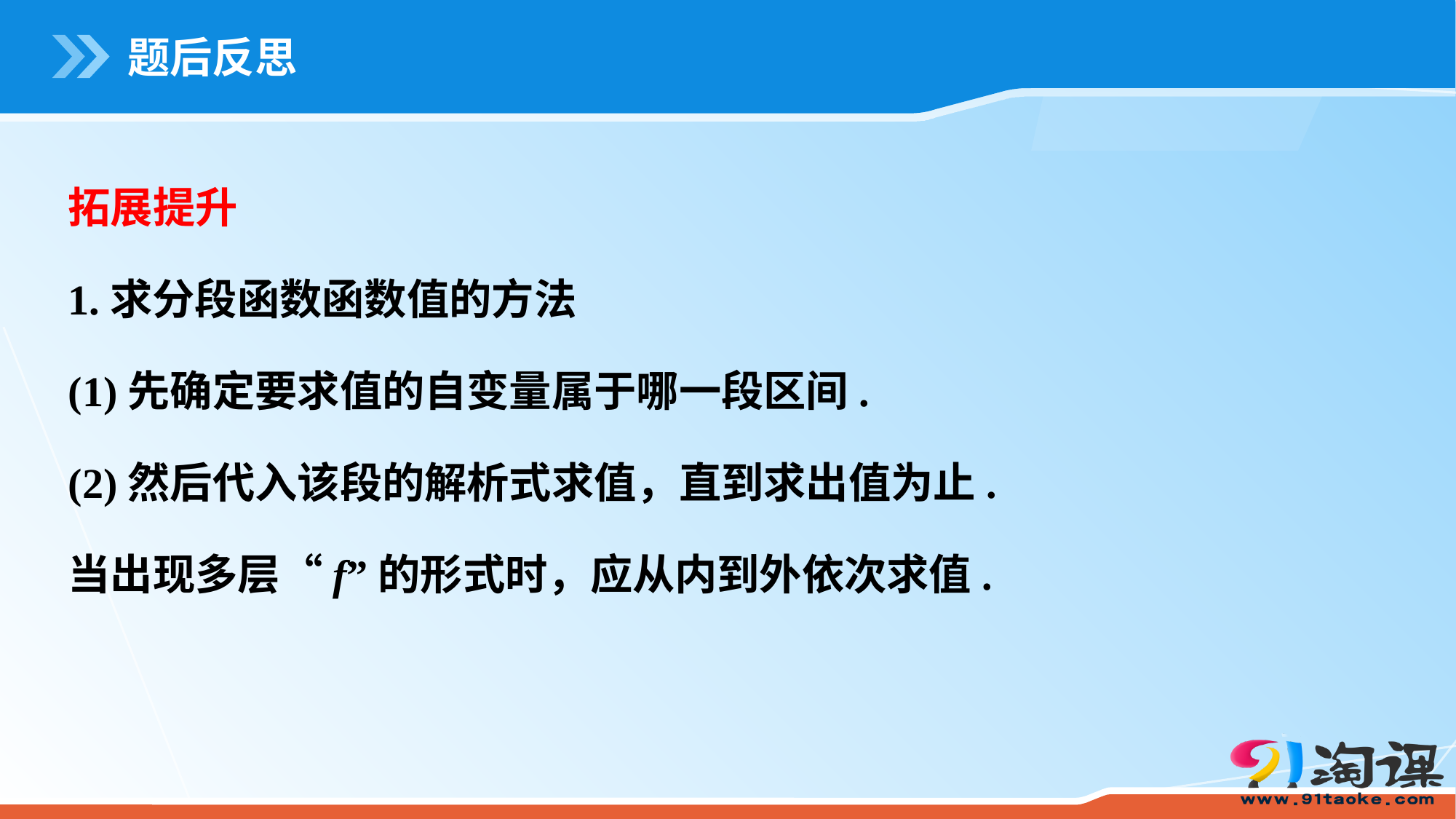

# 题后反思
拓展提升
1.求分段函数函数值的方法
(1)先确定要求值的自变量属于哪一段区间.
(2)然后代入该段的解析式求值，直到求出值为止.
当出现多层“f”的形式时，应从内到外依次求值.